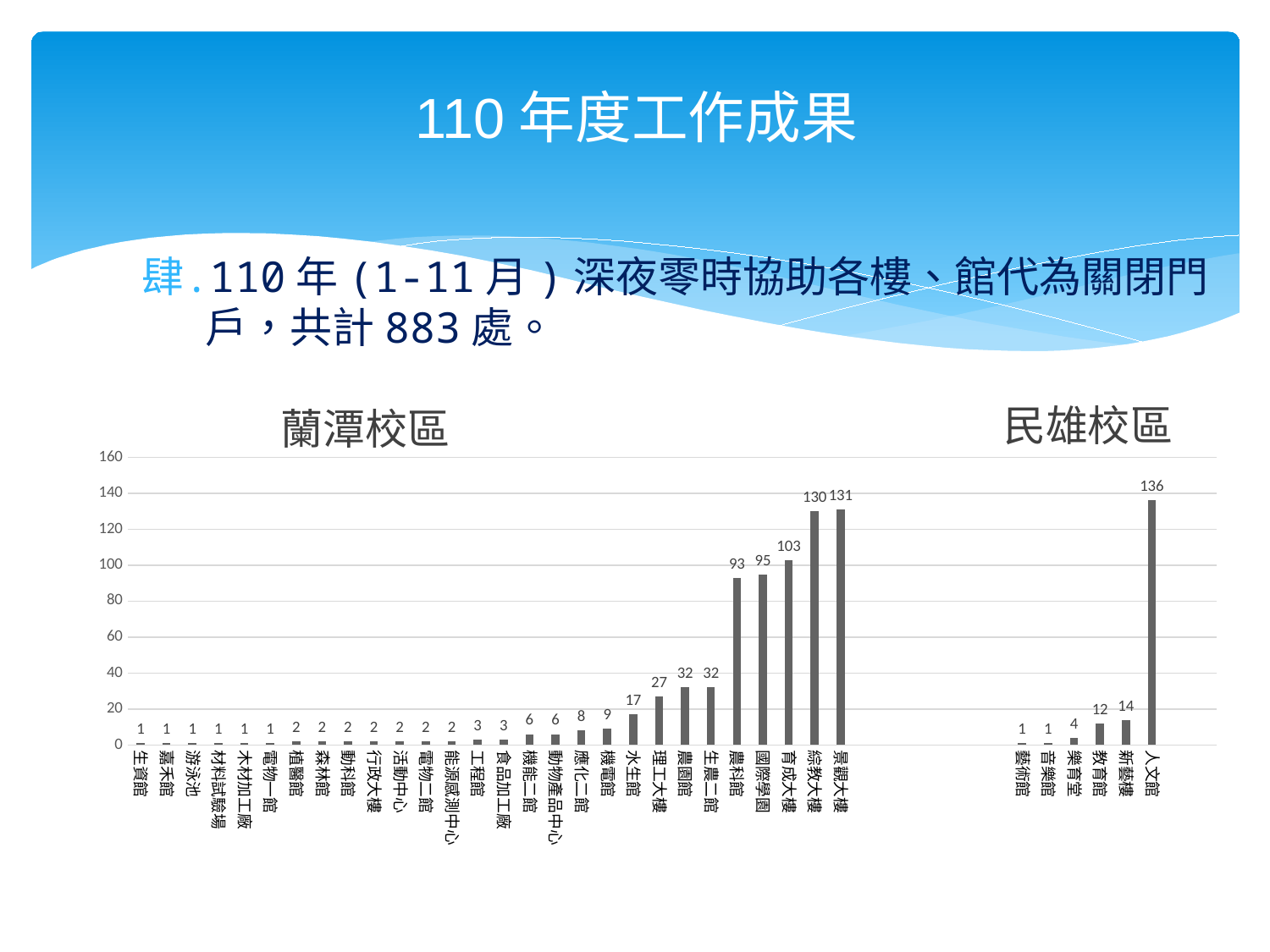

# 110年度工作成果
110年(1-11月)深夜零時協助各樓、館代為關閉門戶，共計883處。

### Chart

| Category | 蘭潭校區 |
|---|---|
| 生資館 | 1.0 |
| 嘉禾館 | 1.0 |
| 游泳池 | 1.0 |
| 材料試驗場 | 1.0 |
| 木材加工廠 | 1.0 |
| 電物一館 | 1.0 |
| 植醫館 | 2.0 |
| 森林館 | 2.0 |
| 動科館 | 2.0 |
| 行政大樓 | 2.0 |
| 活動中心 | 2.0 |
| 電物二館 | 2.0 |
| 能源感測中心 | 2.0 |
| 工程館 | 3.0 |
| 食品加工廠 | 3.0 |
| 機能二館 | 6.0 |
| 動物產品中心 | 6.0 |
| 應化二館 | 8.0 |
| 機電館 | 9.0 |
| 水生館 | 17.0 |
| 理工大樓 | 27.0 |
| 農園館 | 32.0 |
| 生農二館 | 32.0 |
| 農科館 | 93.0 |
| 國際學園 | 95.0 |
| 育成大樓 | 103.0 |
| 綜教大樓 | 130.0 |
| 景觀大樓 | 131.0 |
|  | None |
|  | None |
|  | None |
|  | None |
|  | None |
|  | None |
| 藝術館 | 1.0 |
| 音樂館 | 1.0 |
| 樂育堂 | 4.0 |
| 教育館 | 12.0 |
| 新藝樓 | 14.0 |
| 人文館 | 136.0 |